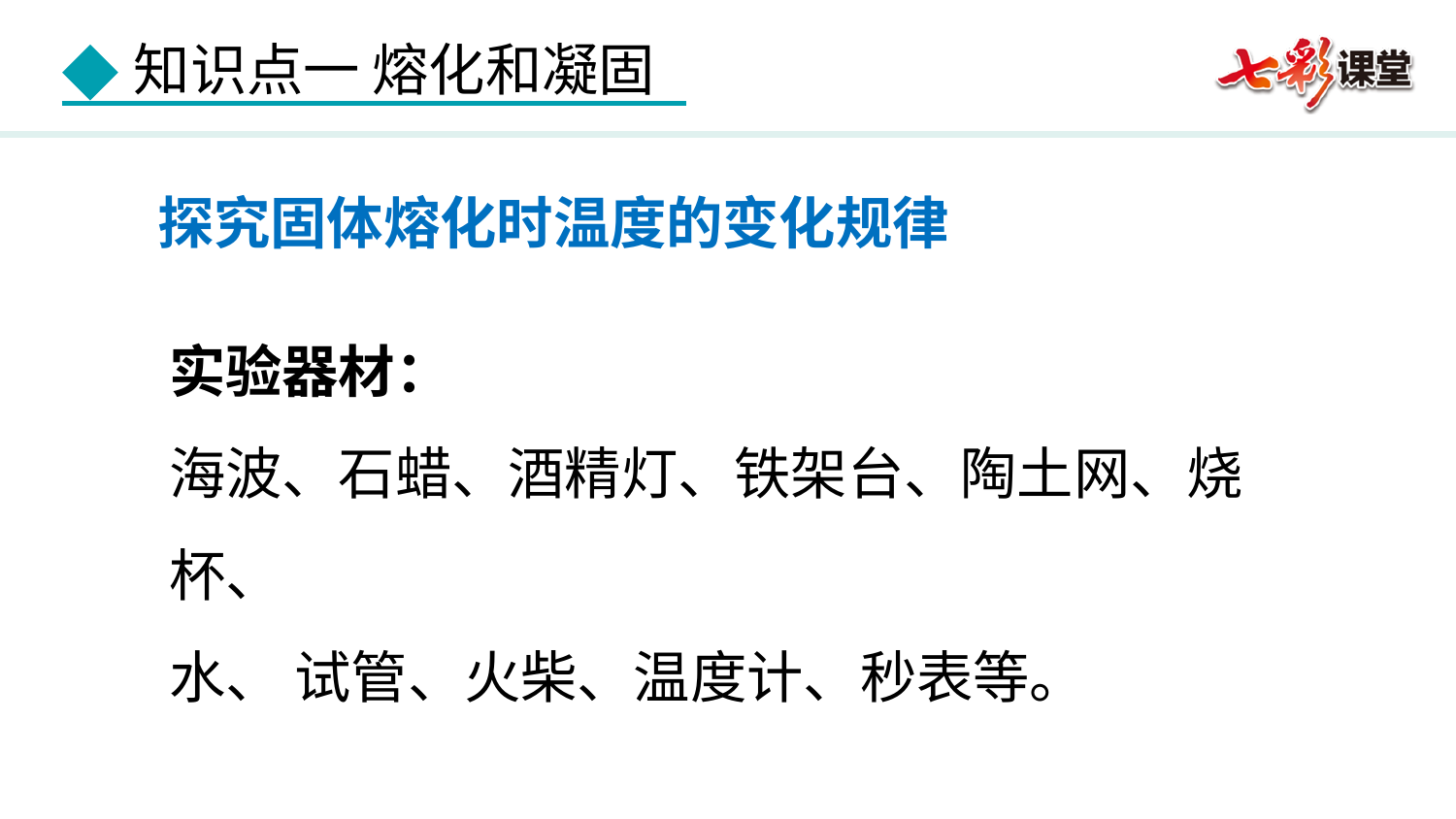

探究固体熔化时温度的变化规律
实验器材：
海波、石蜡、酒精灯、铁架台、陶土网、烧杯、
水、 试管、火柴、温度计、秒表等。